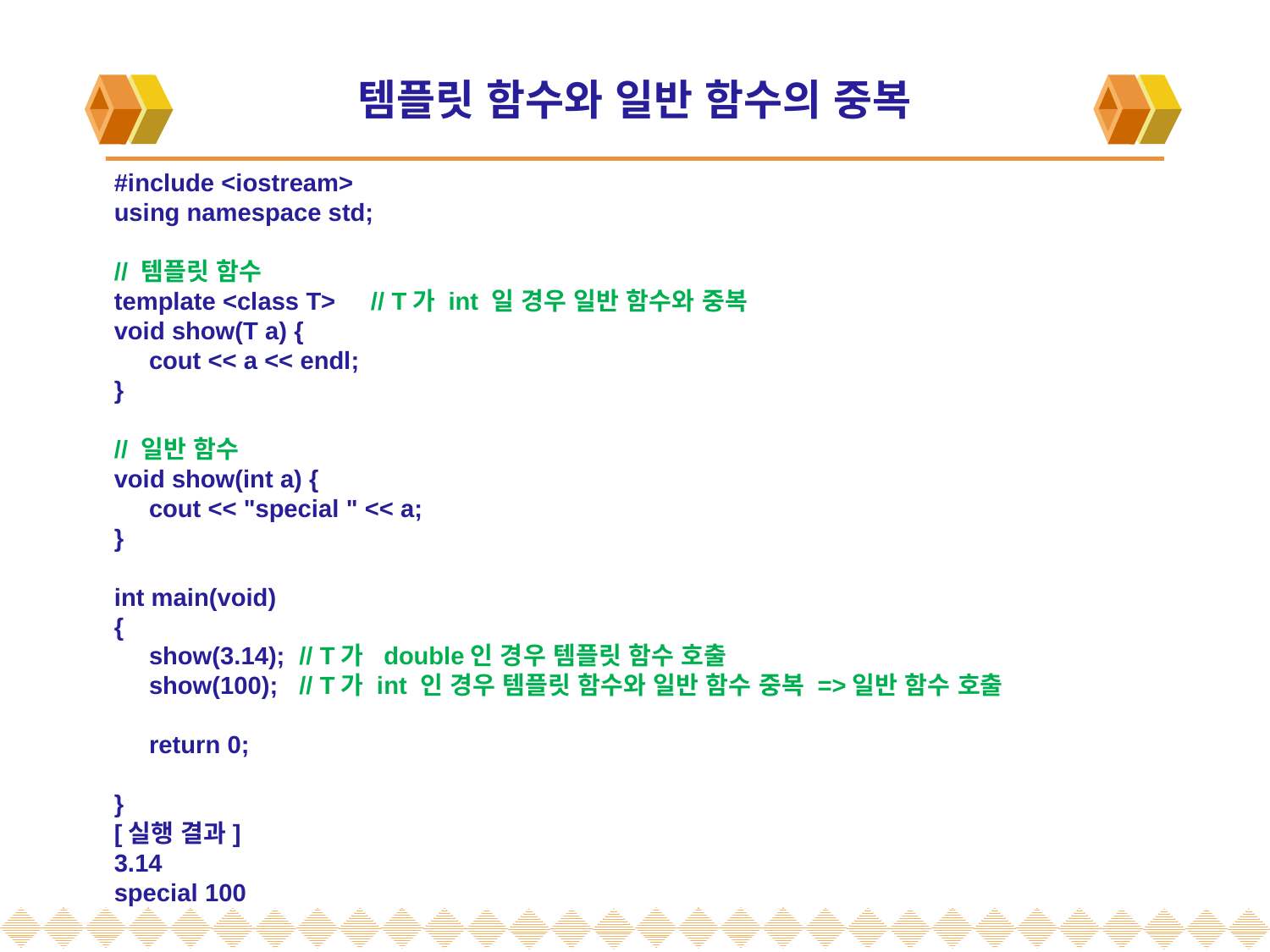

# 템플릿 함수와 일반 함수의 중복
#include <iostream>
using namespace std;

// 템플릿 함수
template <class T>     // T가 int 일 경우 일반 함수와 중복
void show(T a) {
     cout << a << endl;
}

// 일반 함수
void show(int a) {
     cout << "special " << a;
}

int main(void)
{
     show(3.14);  // T가  double인 경우 템플릿 함수 호출
     show(100);   // T가 int 인 경우 템플릿 함수와 일반 함수 중복 =>일반 함수 호출

     return 0;

}
[실행 결과]
3.14
special 100